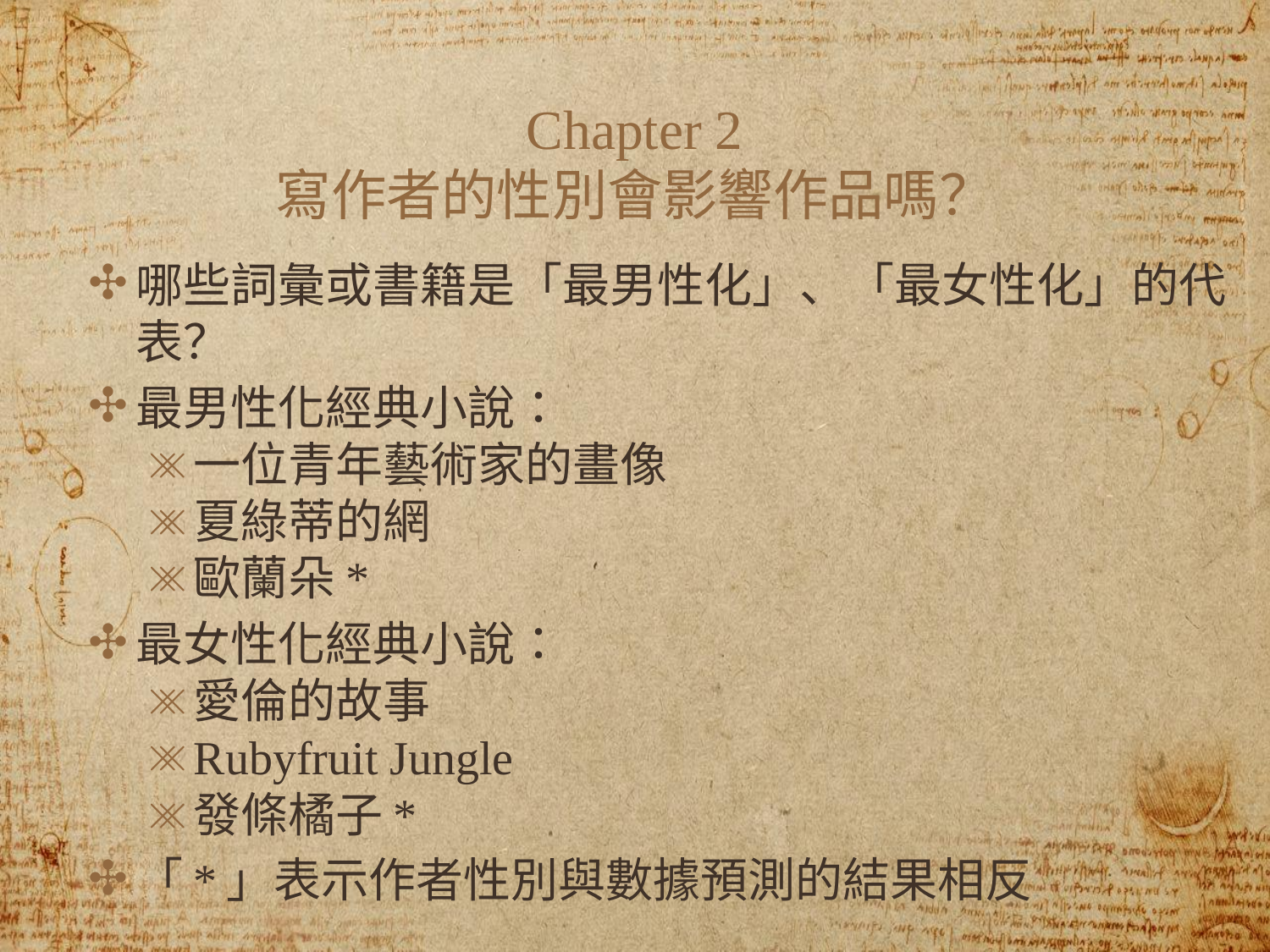

# Chapter 2
寫作者的性別會影響作品嗎？
哪些詞彙或書籍是「最男性化」、「最女性化」的代表？
最男性化經典小說：
一位青年藝術家的畫像
夏綠蒂的網
歐蘭朵*
最女性化經典小說：
愛倫的故事
Rubyfruit Jungle
發條橘子*
「*」表示作者性別與數據預測的結果相反